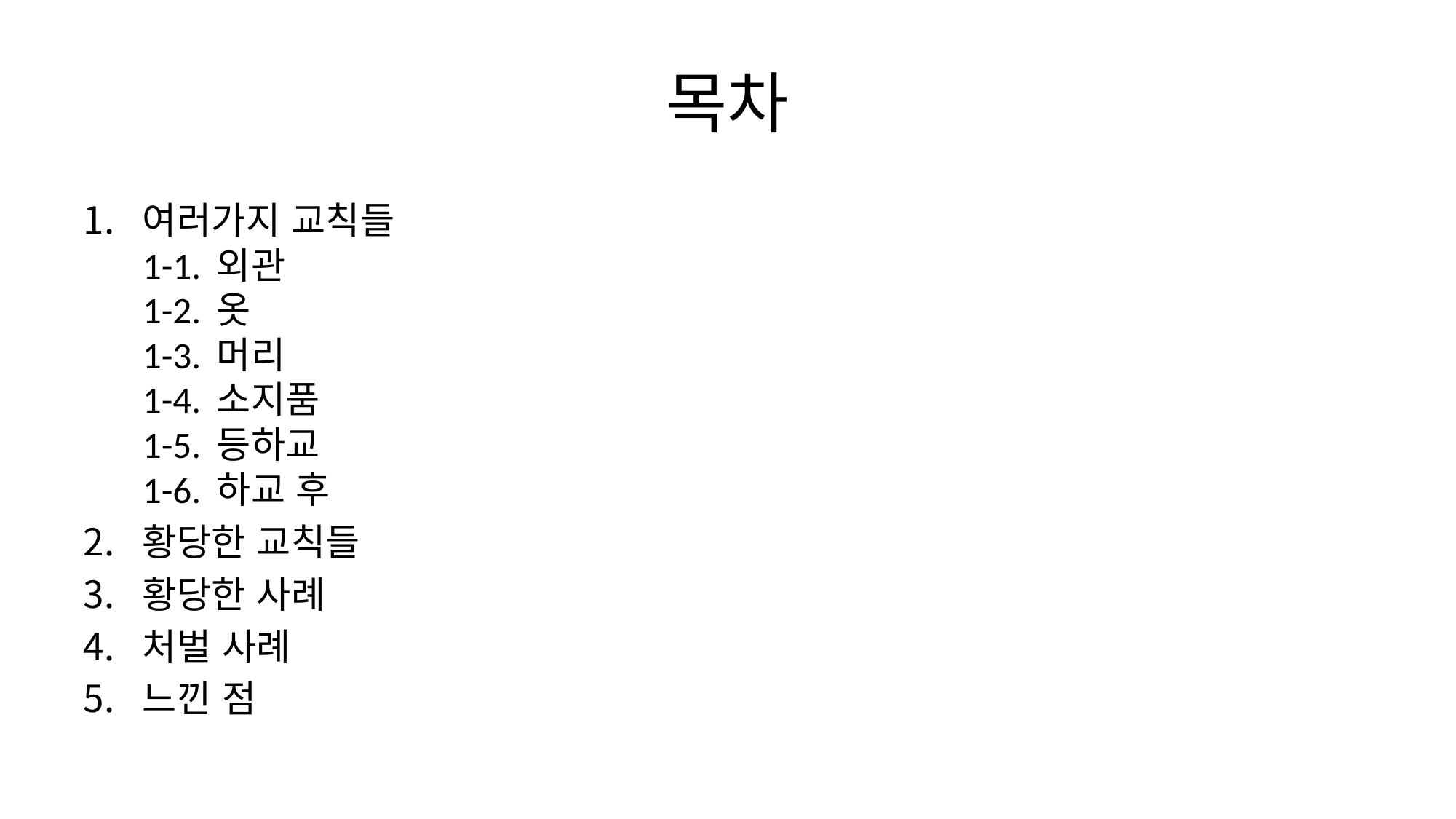

# 목차
여러가지 교칙들
1-1. 외관
1-2. 옷
1-3. 머리
1-4. 소지품
1-5. 등하교
1-6. 하교 후
황당한 교칙들
황당한 사례
처벌 사례
느낀 점